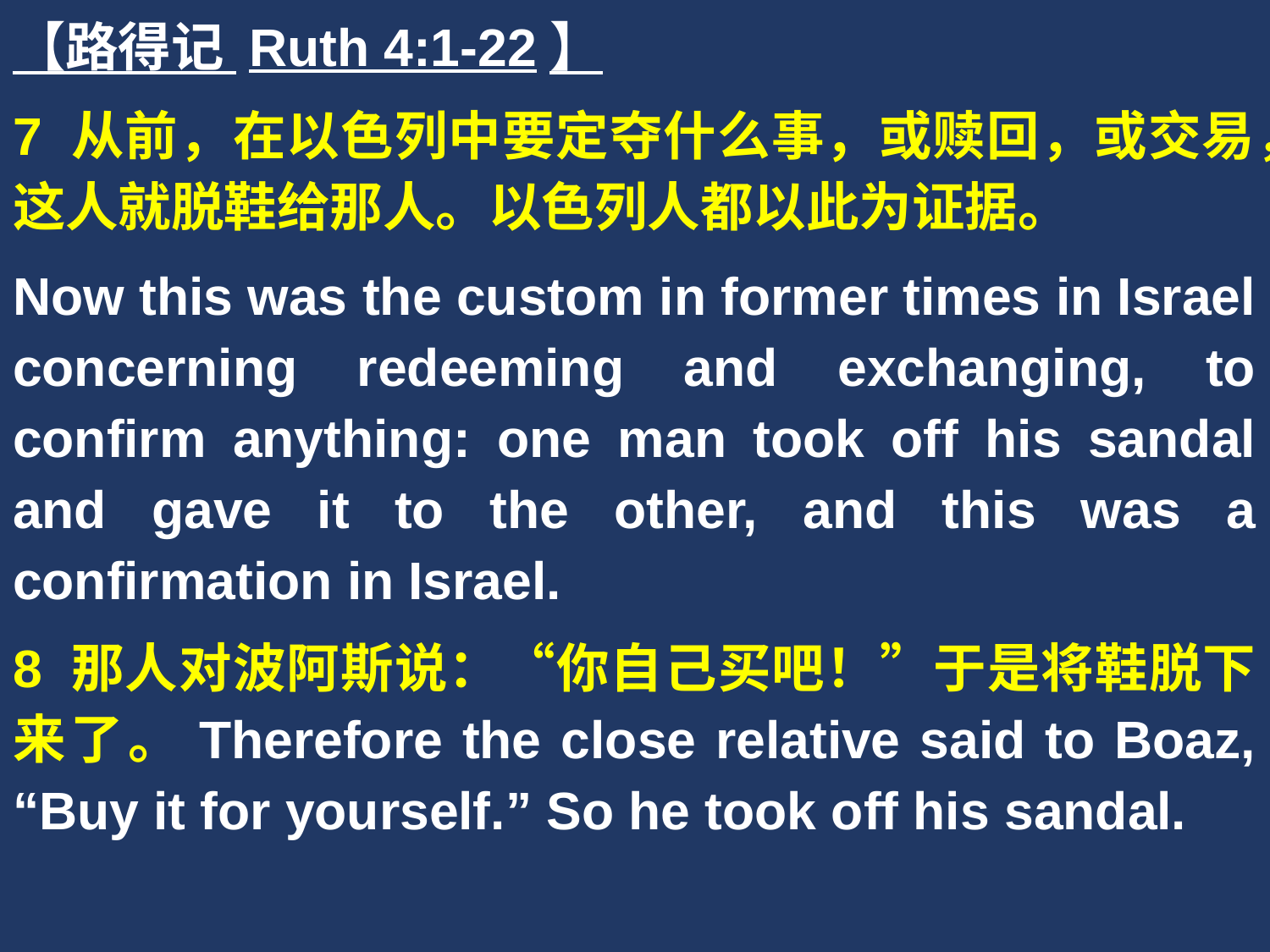

【路得记 Ruth 4:1-22】
7 从前，在以色列中要定夺什么事，或赎回，或交易，这人就脱鞋给那人。以色列人都以此为证据。
Now this was the custom in former times in Israel concerning redeeming and exchanging, to confirm anything: one man took off his sandal and gave it to the other, and this was a confirmation in Israel.
8 那人对波阿斯说：“你自己买吧！”于是将鞋脱下来了。Therefore the close relative said to Boaz, “Buy it for yourself.” So he took off his sandal.